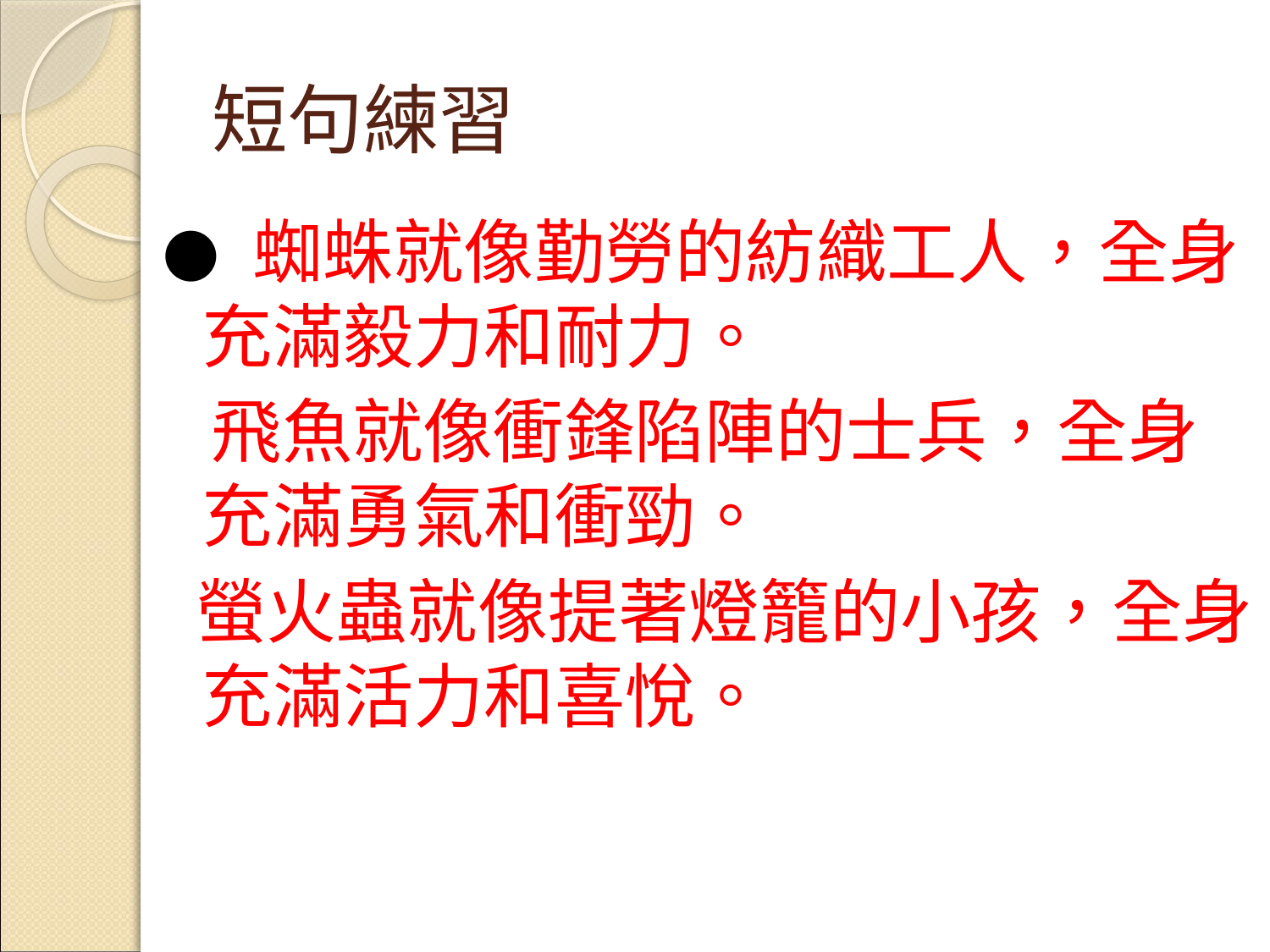

短句練習
● 蜘蛛就像勤勞的紡織工人，全身充滿毅力和耐力。
  飛魚就像衝鋒陷陣的士兵，全身充滿勇氣和衝勁。
 螢火蟲就像提著燈籠的小孩，全身充滿活力和喜悅。